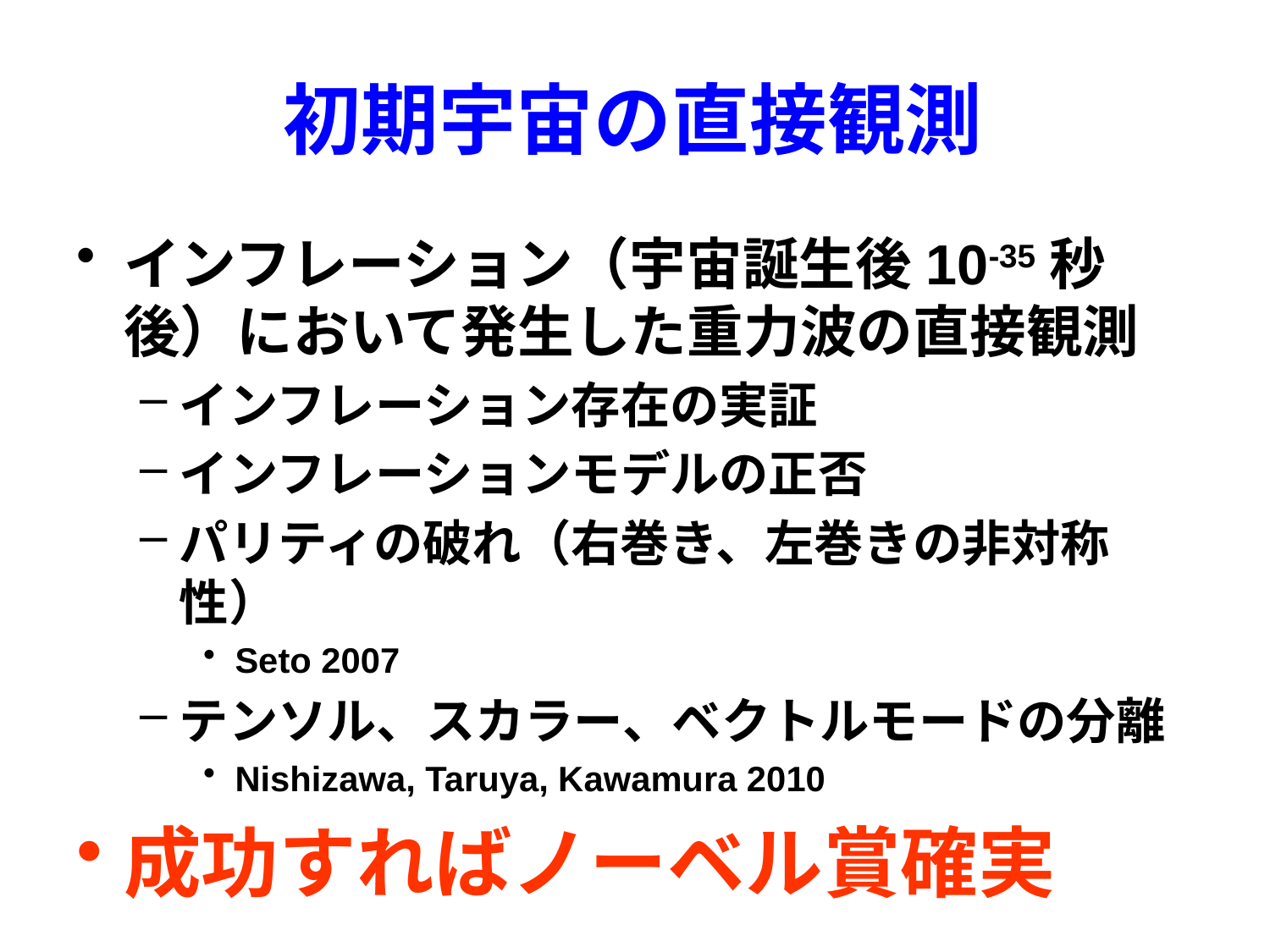

# 初期宇宙の直接観測
インフレーション（宇宙誕生後10-35秒後）において発生した重力波の直接観測
インフレーション存在の実証
インフレーションモデルの正否
パリティの破れ（右巻き、左巻きの非対称性）
Seto 2007
テンソル、スカラー、ベクトルモードの分離
Nishizawa, Taruya, Kawamura 2010
成功すればノーベル賞確実